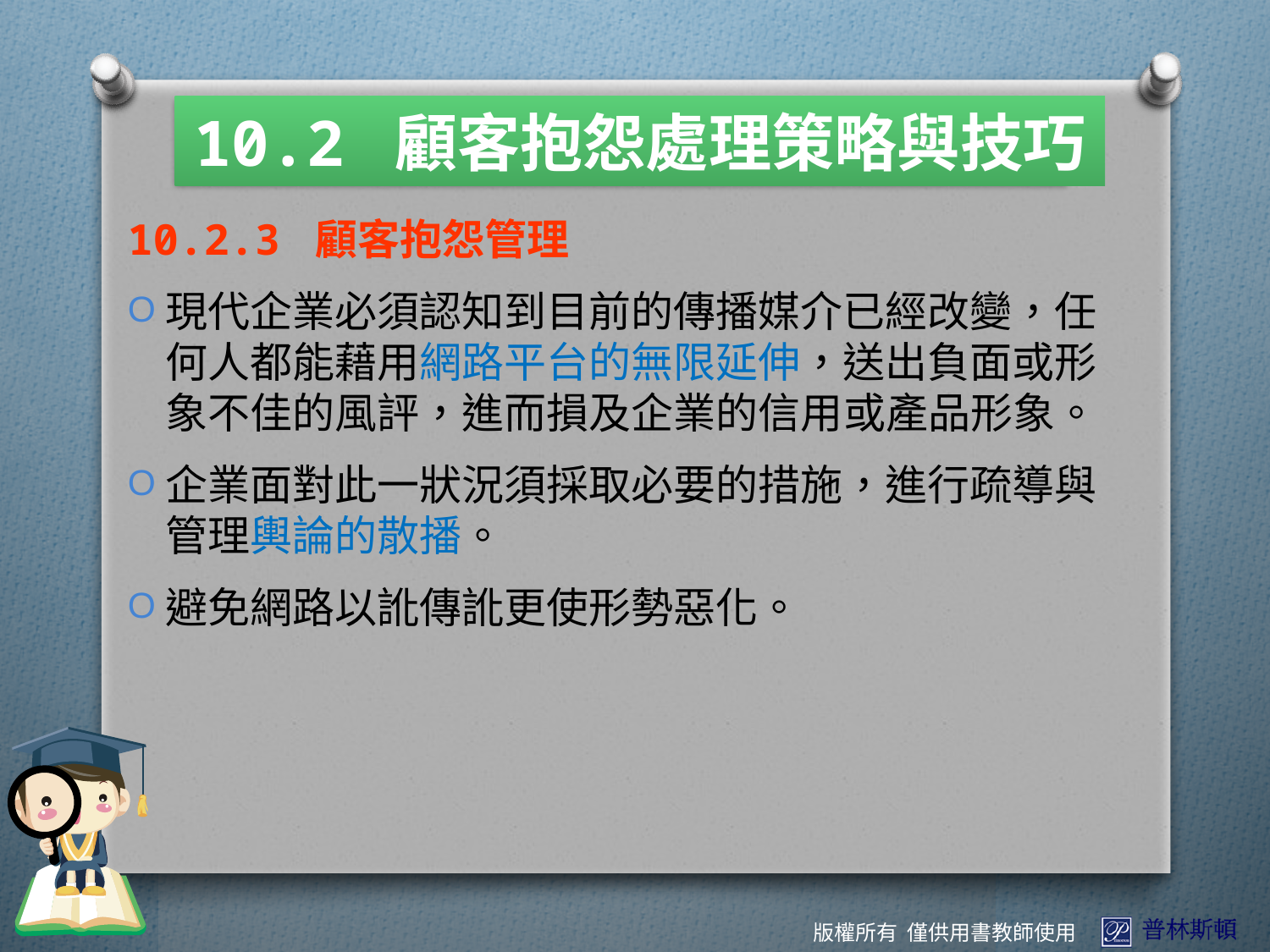

10.2 顧客抱怨處理策略與技巧
10.2.3 顧客抱怨管理
現代企業必須認知到目前的傳播媒介已經改變，任何人都能藉用網路平台的無限延伸，送出負面或形象不佳的風評，進而損及企業的信用或產品形象。
企業面對此一狀況須採取必要的措施，進行疏導與管理輿論的散播。
避免網路以訛傳訛更使形勢惡化。